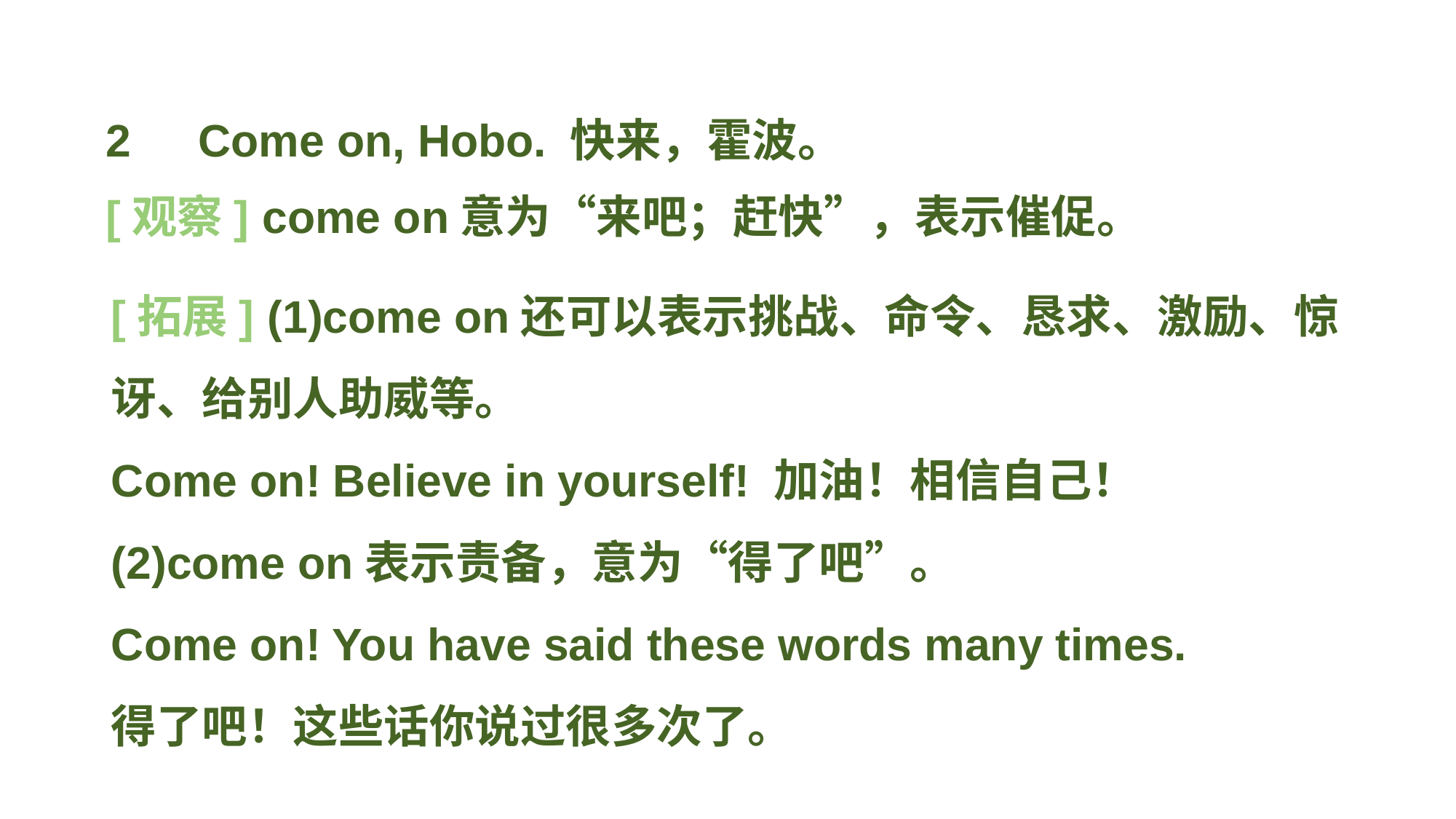

2　Come on, Hobo. 快来，霍波。
[观察] come on意为“来吧；赶快”，表示催促。
[拓展] (1)come on还可以表示挑战、命令、恳求、激励、惊讶、给别人助威等。
Come on! Believe in yourself! 加油！相信自己！
(2)come on表示责备，意为“得了吧”。
Come on! You have said these words many times.
得了吧！这些话你说过很多次了。